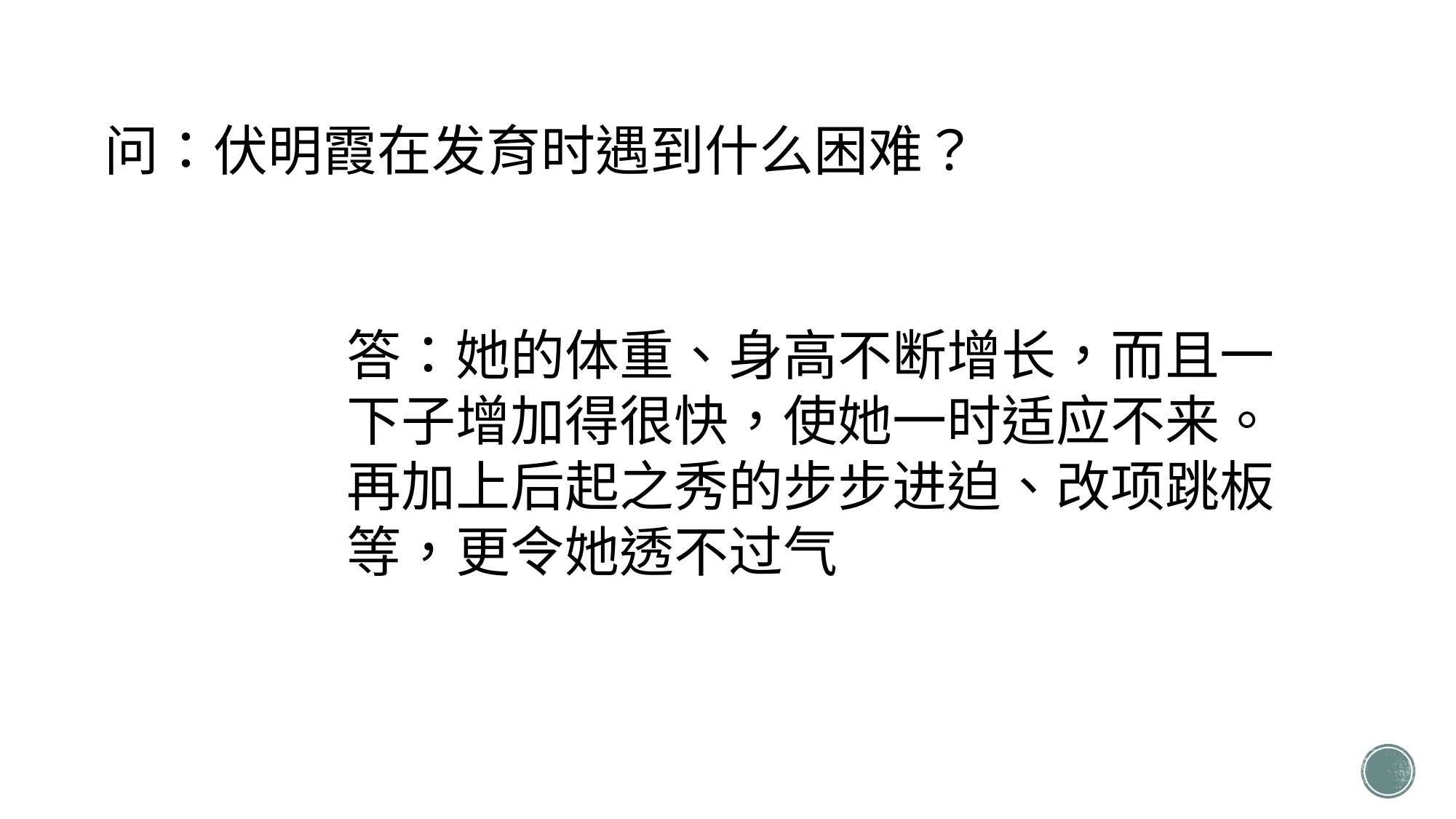

问：伏明霞在发育时遇到什么困难？
答：她的体重、身高不断增长，而且一下子增加得很快，使她一时适应不来。再加上后起之秀的步步进迫、改项跳板等，更令她透不过气